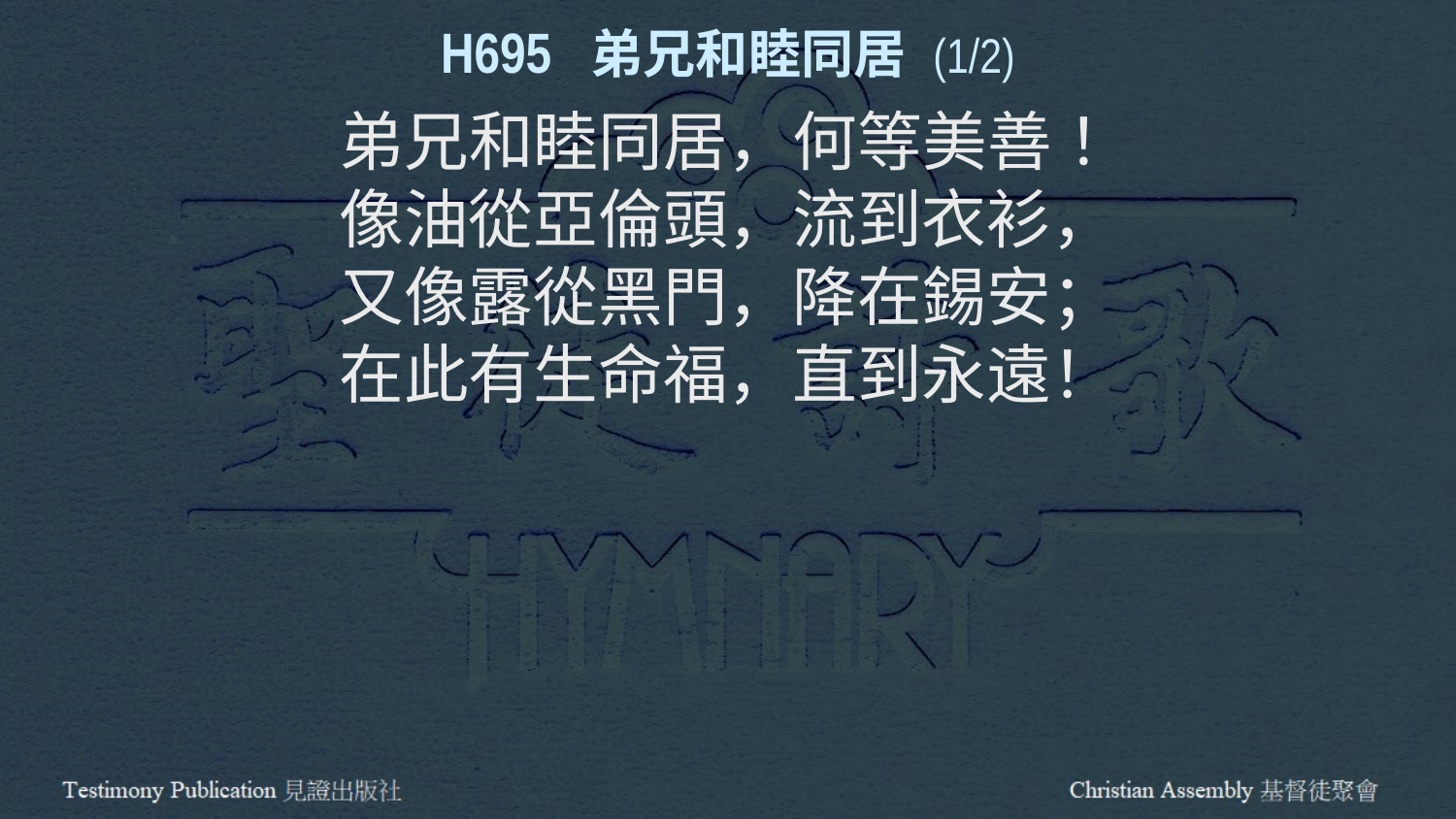

H695  弟兄和睦同居 (1/2)
弟兄和睦同居，何等美善！
像油從亞倫頭，流到衣衫，
又像露從黑門，降在錫安；
在此有生命福，直到永遠！